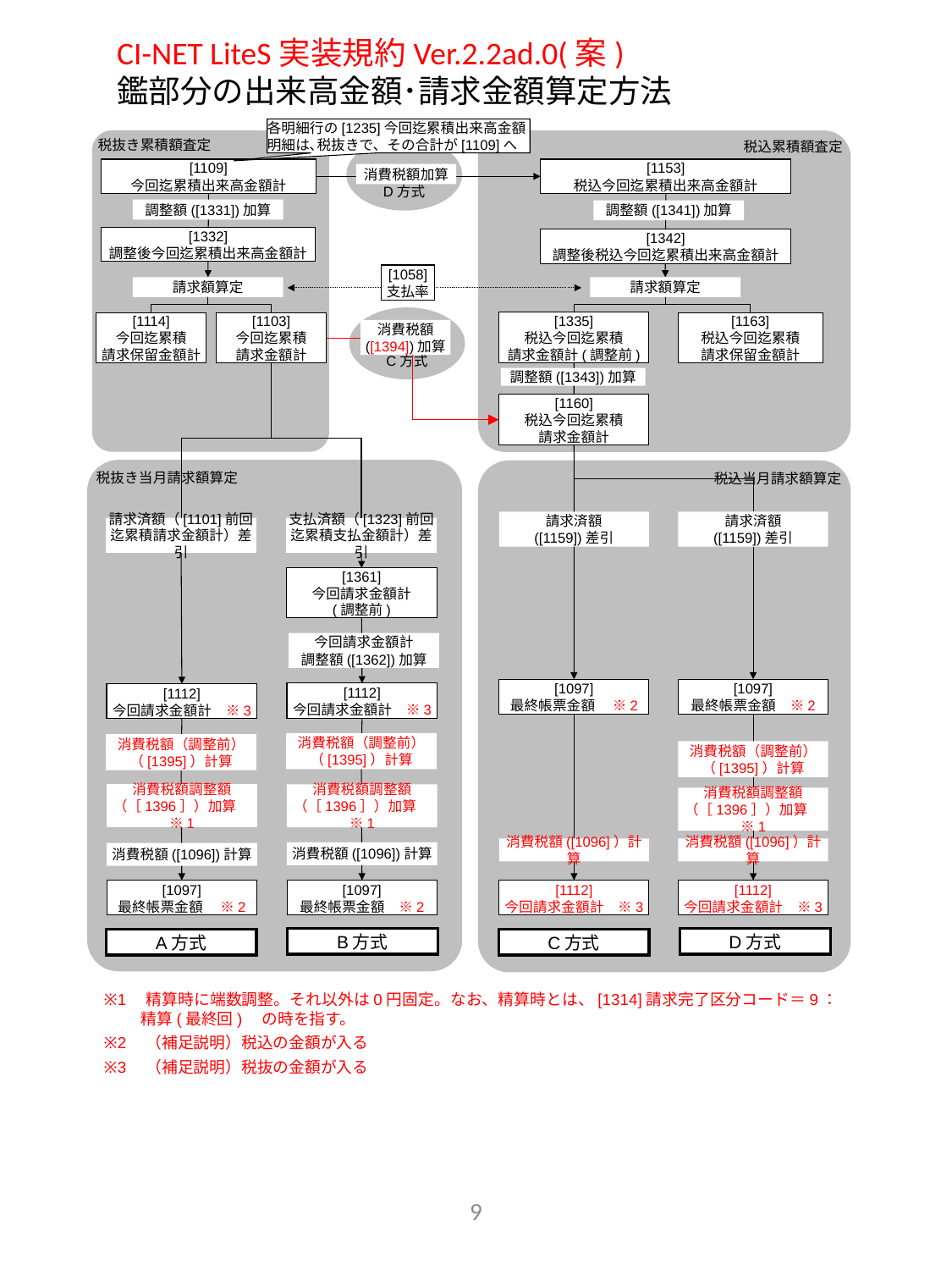

CI-NET LiteS実装規約Ver.2.2ad.0(案)
鑑部分の出来高金額･請求金額算定方法
各明細行の[1235]今回迄累積出来高金額明細は､税抜きで、その合計が[1109]へ
税抜き累積額査定
税込累積額査定
D方式
[1109]
今回迄累積出来高金額計
[1153]
税込今回迄累積出来高金額計
消費税額加算
調整額([1331])加算
調整額([1341])加算
[1332]
調整後今回迄累積出来高金額計
[1342]
調整後税込今回迄累積出来高金額計
[1058]
支払率
請求額算定
請求額算定

C方式
[1335]
税込今回迄累積
請求金額計(調整前)
[1114]
今回迄累積
請求保留金額計
[1163]
税込今回迄累積
請求保留金額計
[1103]
今回迄累積
請求金額計
消費税額
([1394])加算
調整額([1343])加算
[1160]
税込今回迄累積
請求金額計
税抜き当月請求額算定
税込当月請求額算定
請求済額
([1159])差引
請求済額
([1159])差引
請求済額（[1101]前回迄累積請求金額計）差引
支払済額（[1323]前回迄累積支払金額計）差引
[1361]
今回請求金額計
(調整前)
今回請求金額計
調整額([1362])加算
[1097]
最終帳票金額　 ※2
[1097]
最終帳票金額　※2
[1112]
今回請求金額計　※3
[1112]
今回請求金額計　※3
消費税額（調整前）
（[1395]）計算
消費税額（調整前）
（[1395]）計算
消費税額（調整前）
（[1395]）計算
消費税額調整額（［1396］）加算　※1
消費税額調整額（［1396］）加算　※1
消費税額調整額（［1396］）加算　※1
消費税額([1096]）計算
消費税額([1096]）計算
消費税額([1096])計算
消費税額([1096])計算
[1097]
最終帳票金額　 ※2
[1097]
最終帳票金額　※2
[1112]
今回請求金額計　※3
[1112]
今回請求金額計　※3
B方式
D方式
A方式
C方式
※1　精算時に端数調整。それ以外は0円固定。なお、精算時とは、[1314]請求完了区分コード＝9：精算(最終回)　の時を指す。
※2　（補足説明）税込の金額が入る
※3　（補足説明）税抜の金額が入る
9
| A方式 | B方式 | C方式 | D方式 |
| --- | --- | --- | --- |
| 安藤ハザマ、東急、徳倉､西松、前田 | 大林､清水 | 熊谷､竹中 | 奥村､鹿島､五洋､戸田､日鉄環境､フジタ |